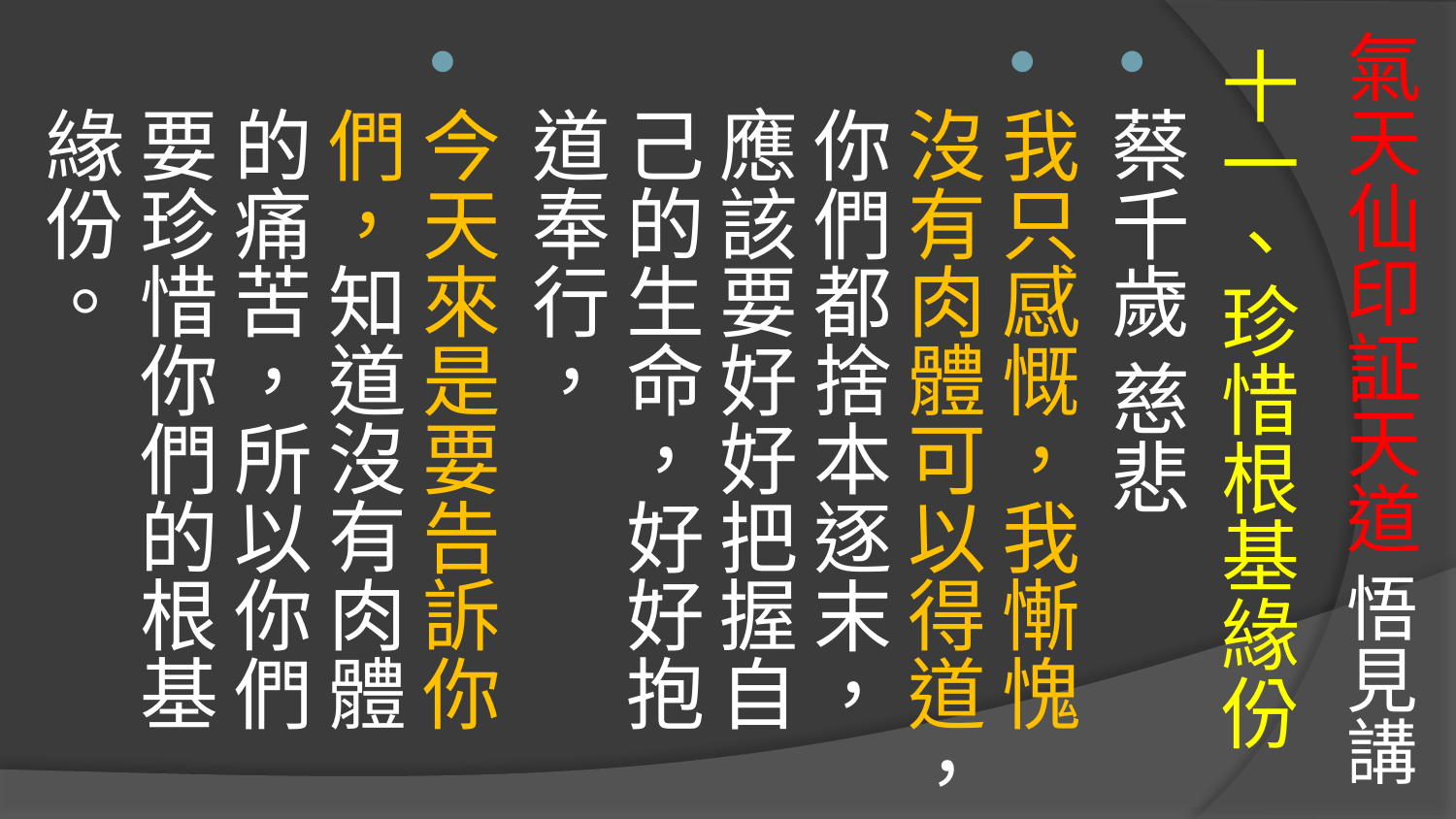

# 氣天仙印証天道 悟見講
十一、珍惜根基緣份
蔡千歲 慈悲
我只感慨，我慚愧沒有肉體可以得道，你們都捨本逐末，應該要好好把握自己的生命，好好抱道奉行，
今天來是要告訴你們，知道沒有肉體的痛苦，所以你們要珍惜你們的根基緣份。